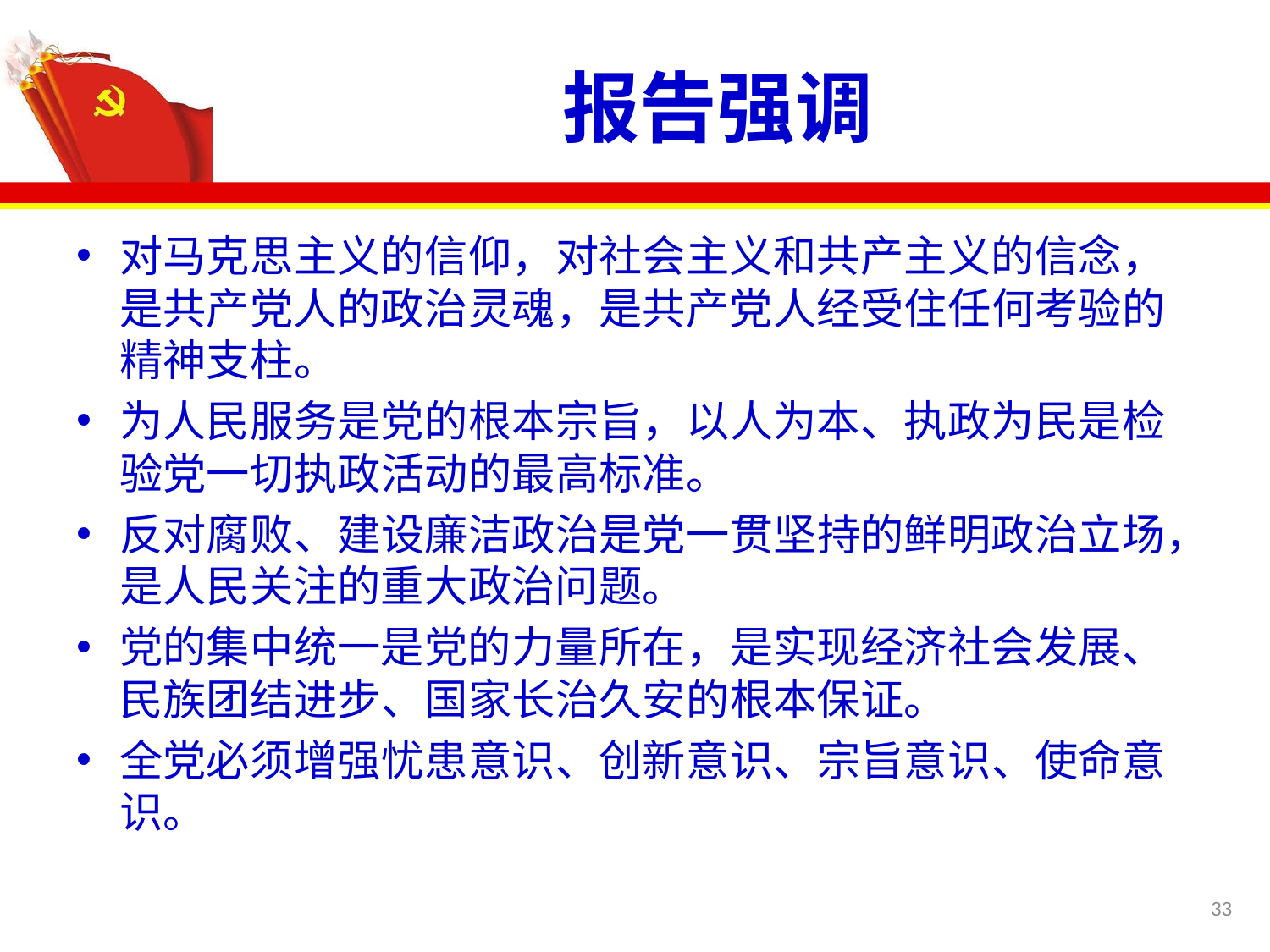

# 报告强调
对马克思主义的信仰，对社会主义和共产主义的信念，是共产党人的政治灵魂，是共产党人经受住任何考验的精神支柱。
为人民服务是党的根本宗旨，以人为本、执政为民是检验党一切执政活动的最高标准。
反对腐败、建设廉洁政治是党一贯坚持的鲜明政治立场，是人民关注的重大政治问题。
党的集中统一是党的力量所在，是实现经济社会发展、民族团结进步、国家长治久安的根本保证。
全党必须增强忧患意识、创新意识、宗旨意识、使命意识。

33